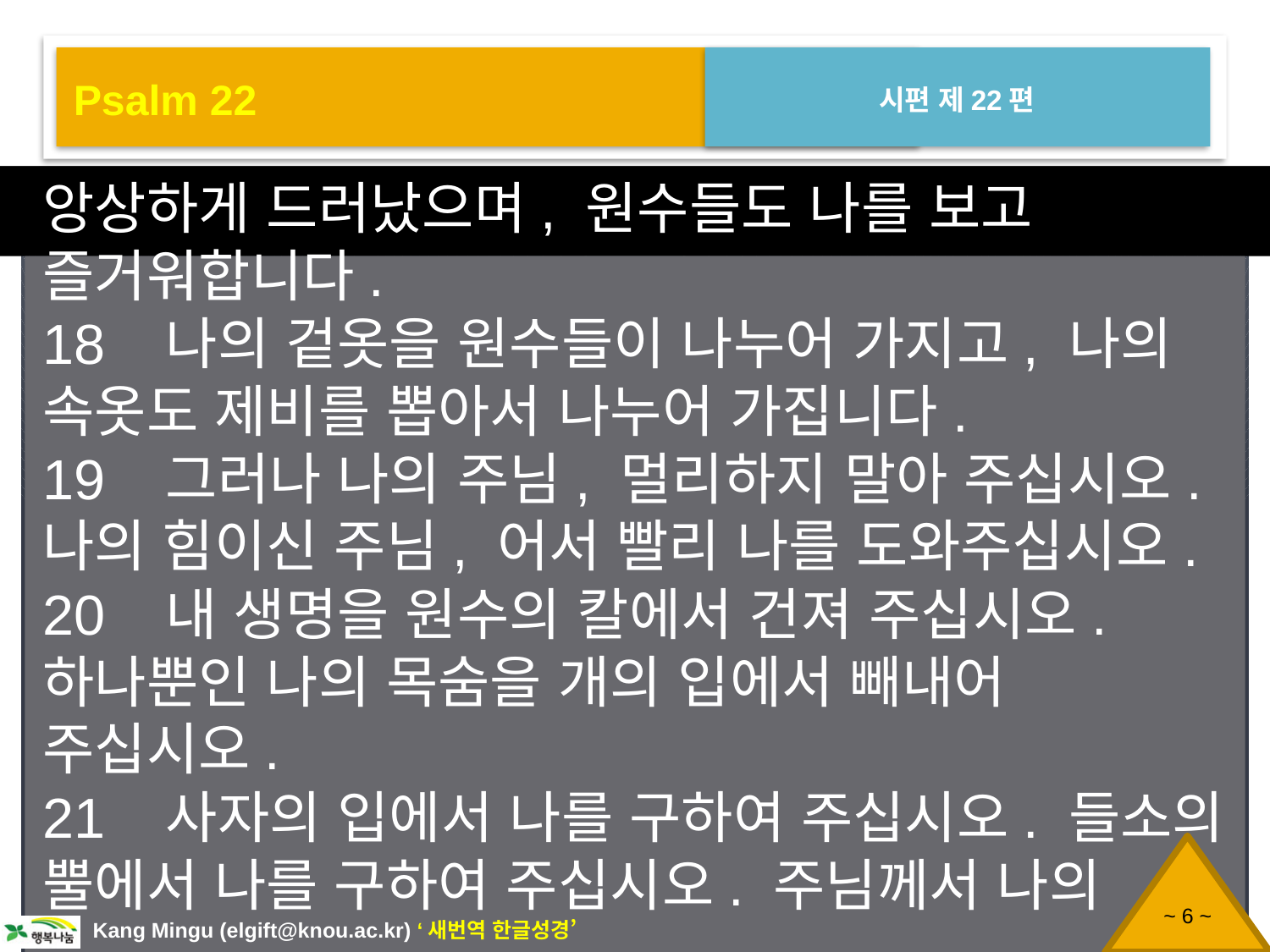

Psalm 22
시편 제22편
앙상하게 드러났으며, 원수들도 나를 보고 즐거워합니다.
18   나의 겉옷을 원수들이 나누어 가지고, 나의 속옷도 제비를 뽑아서 나누어 가집니다.
19   그러나 나의 주님, 멀리하지 말아 주십시오. 나의 힘이신 주님, 어서 빨리 나를 도와주십시오.
20   내 생명을 원수의 칼에서 건져 주십시오. 하나뿐인 나의 목숨을 개의 입에서 빼내어 주십시오.
21   사자의 입에서 나를 구하여 주십시오. 들소의 뿔에서 나를 구하여 주십시오. 주님께서 나의